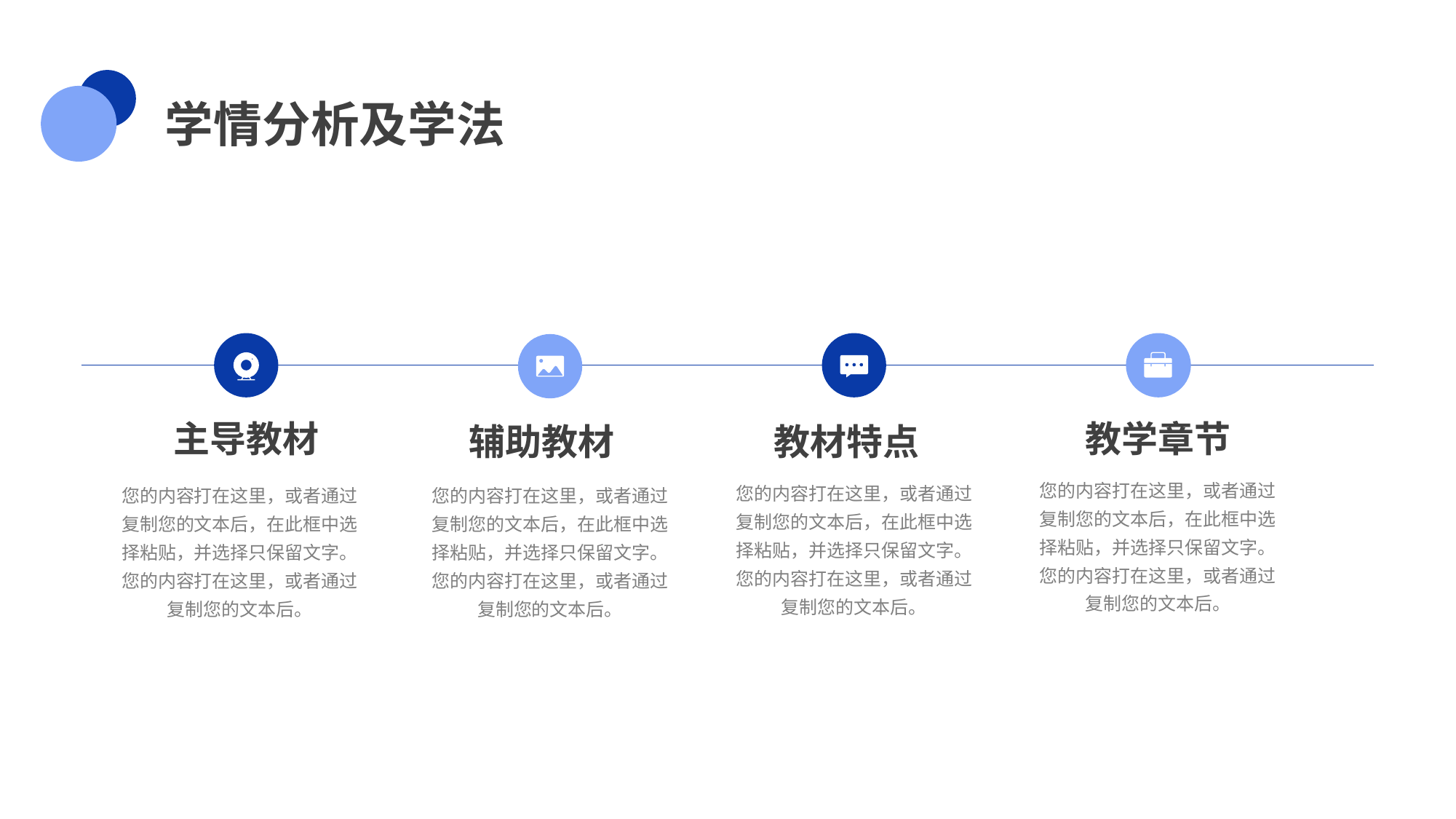

学情分析及学法

主导教材
教学章节
辅助教材
教材特点
您的内容打在这里，或者通过复制您的文本后，在此框中选择粘贴，并选择只保留文字。您的内容打在这里，或者通过复制您的文本后。

您的内容打在这里，或者通过复制您的文本后，在此框中选择粘贴，并选择只保留文字。您的内容打在这里，或者通过复制您的文本后。

您的内容打在这里，或者通过复制您的文本后，在此框中选择粘贴，并选择只保留文字。您的内容打在这里，或者通过复制您的文本后。

您的内容打在这里，或者通过复制您的文本后，在此框中选择粘贴，并选择只保留文字。您的内容打在这里，或者通过复制您的文本后。